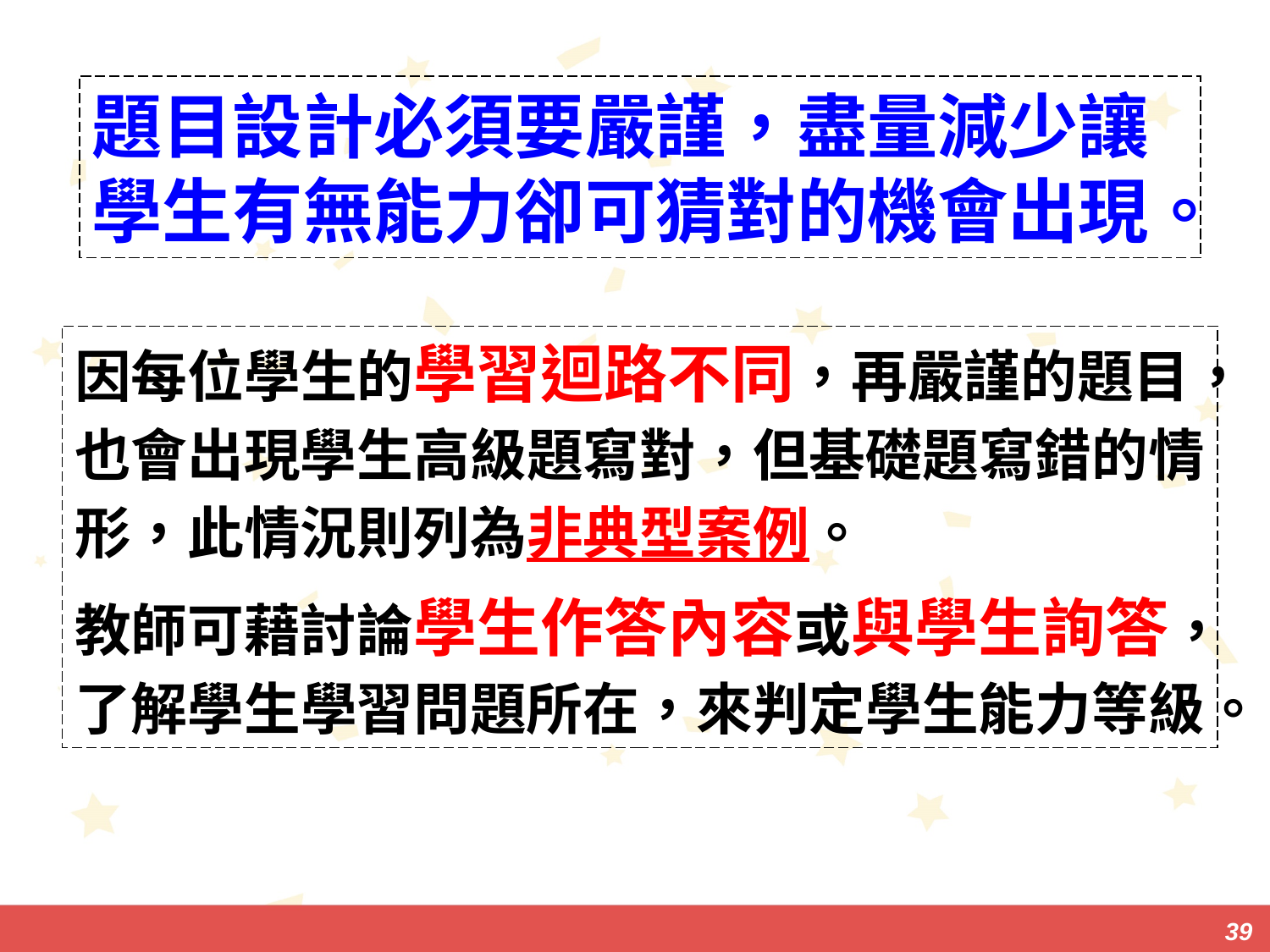

題目設計必須要嚴謹，盡量減少讓學生有無能力卻可猜對的機會出現。
因每位學生的學習迴路不同，再嚴謹的題目，也會出現學生高級題寫對，但基礎題寫錯的情形，此情況則列為非典型案例。
教師可藉討論學生作答內容或與學生詢答，了解學生學習問題所在，來判定學生能力等級。
39